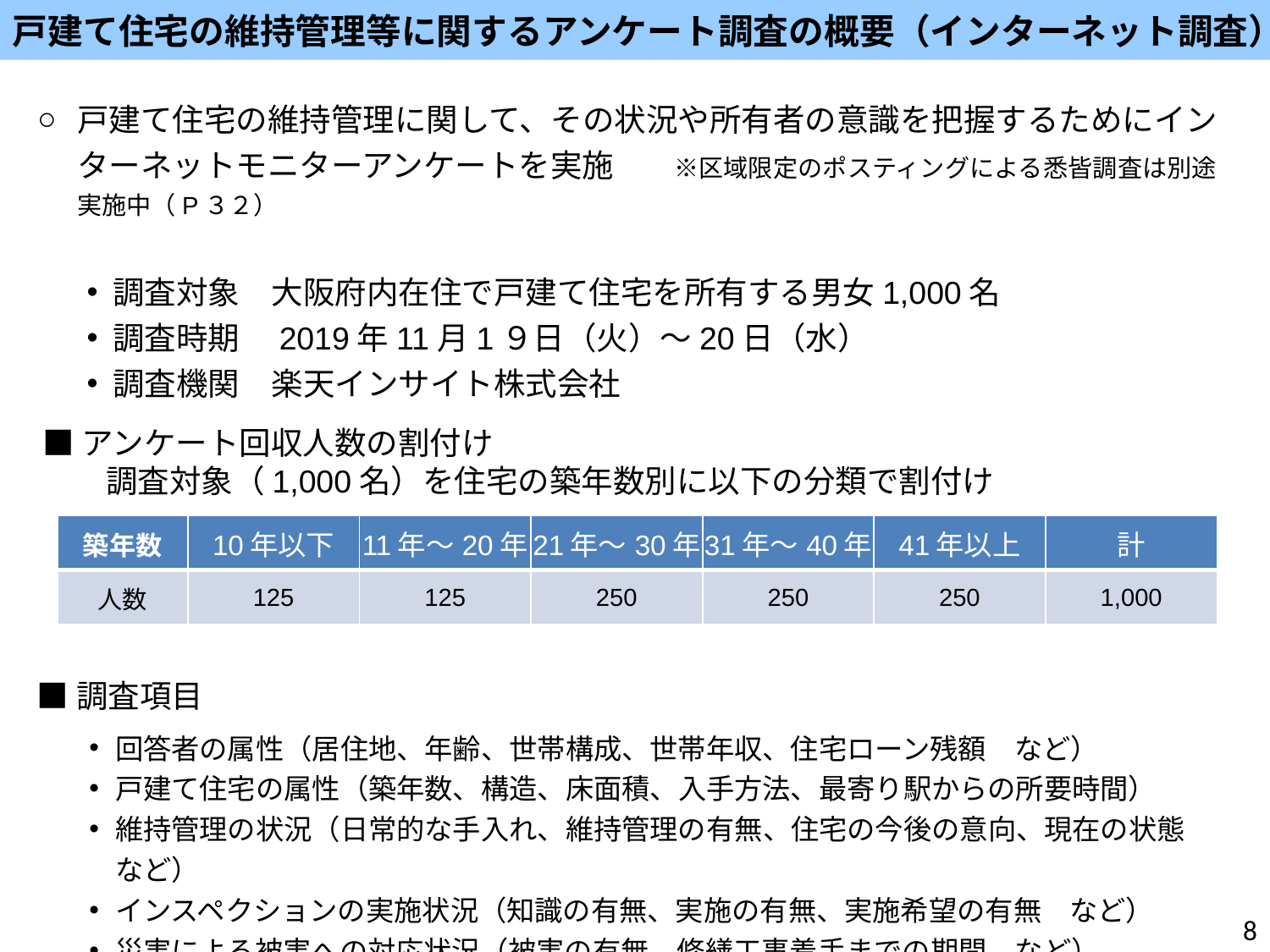

戸建て住宅の維持管理等に関するアンケート調査の概要（インターネット調査）
戸建て住宅の維持管理に関して、その状況や所有者の意識を把握するためにインターネットモニターアンケートを実施　　※区域限定のポスティングによる悉皆調査は別途実施中（P３２）

調査対象　大阪府内在住で戸建て住宅を所有する男女1,000名
調査時期　2019年11月1９日（火）～20日（水）
調査機関　楽天インサイト株式会社
■アンケート回収人数の割付け
　　調査対象（1,000名）を住宅の築年数別に以下の分類で割付け
| 築年数 | 10年以下 | 11年～20年 | 21年～30年 | 31年～40年 | 41年以上 | 計 |
| --- | --- | --- | --- | --- | --- | --- |
| 人数 | 125 | 125 | 250 | 250 | 250 | 1,000 |
■調査項目
回答者の属性（居住地、年齢、世帯構成、世帯年収、住宅ローン残額　など）
戸建て住宅の属性（築年数、構造、床面積、入手方法、最寄り駅からの所要時間）
維持管理の状況（日常的な手入れ、維持管理の有無、住宅の今後の意向、現在の状態　など）
インスペクションの実施状況（知識の有無、実施の有無、実施希望の有無　など）
災害による被害への対応状況（被害の有無、修繕工事着手までの期間　など）
8